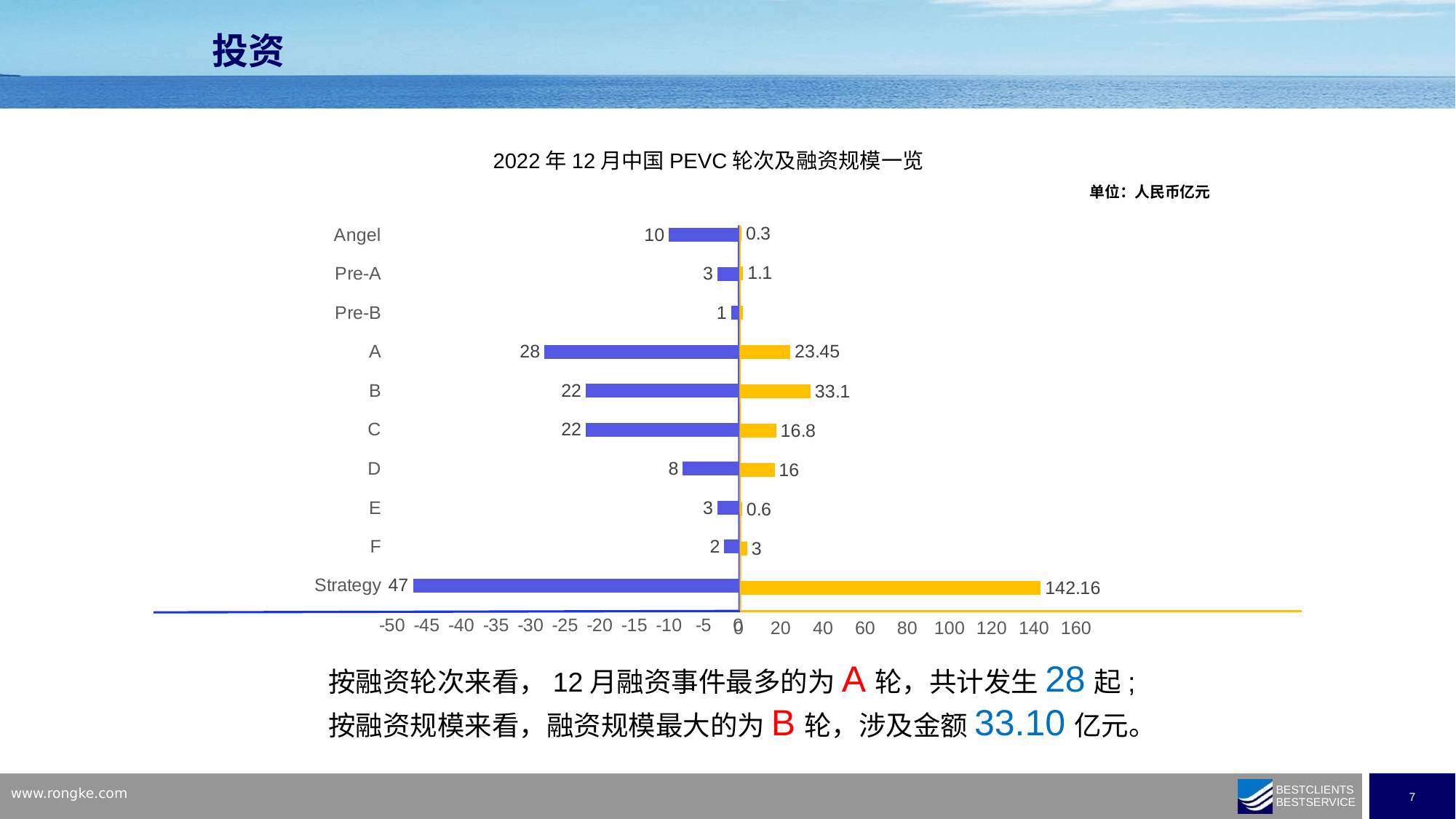

投资
2022年12月中国PEVC轮次及融资规模一览
单位：人民币亿元

### Chart

| Category |  |
|---|---|
| Angel | 0.3 |
| Pre-A | 1.1 |
| Pre-B | 1.0 |
| A | 23.45 |
| B | 33.1 |
| C | 16.8 |
| D | 16.0 |
| E | 0.6 |
| F | 3.0 |
| Strategy | 142.16 |

### Chart

| Category |  |
|---|---|
| Angel | -10.0 |
| Pre-A | -3.0 |
| Pre-B | -1.0 |
| A | -28.0 |
| B | -22.0 |
| C | -22.0 |
| D | -8.0 |
| E | -3.0 |
| F | -2.0 |
| Strategy | -47.0 |
按融资轮次来看，12月融资事件最多的为A轮，共计发生28起;
按融资规模来看，融资规模最大的为B轮，涉及金额33.10亿元。